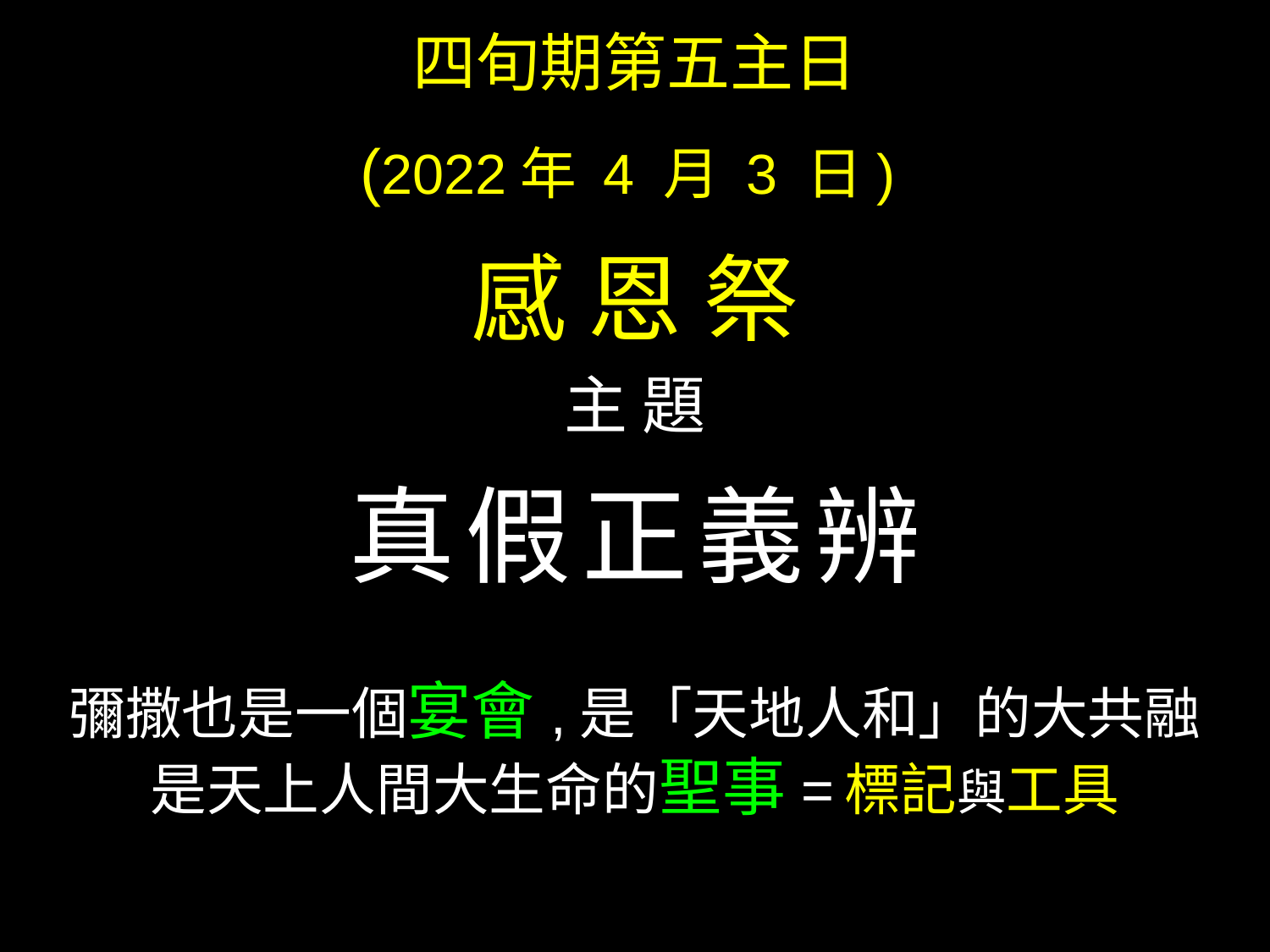

四旬期第五主日
 (2022年 4 月 3 日)
感 恩 祭

主 題
真假正義辨
彌撒也是一個宴會,是「天地人和」的大共融
是天上人間大生命的聖事= 標記與工具